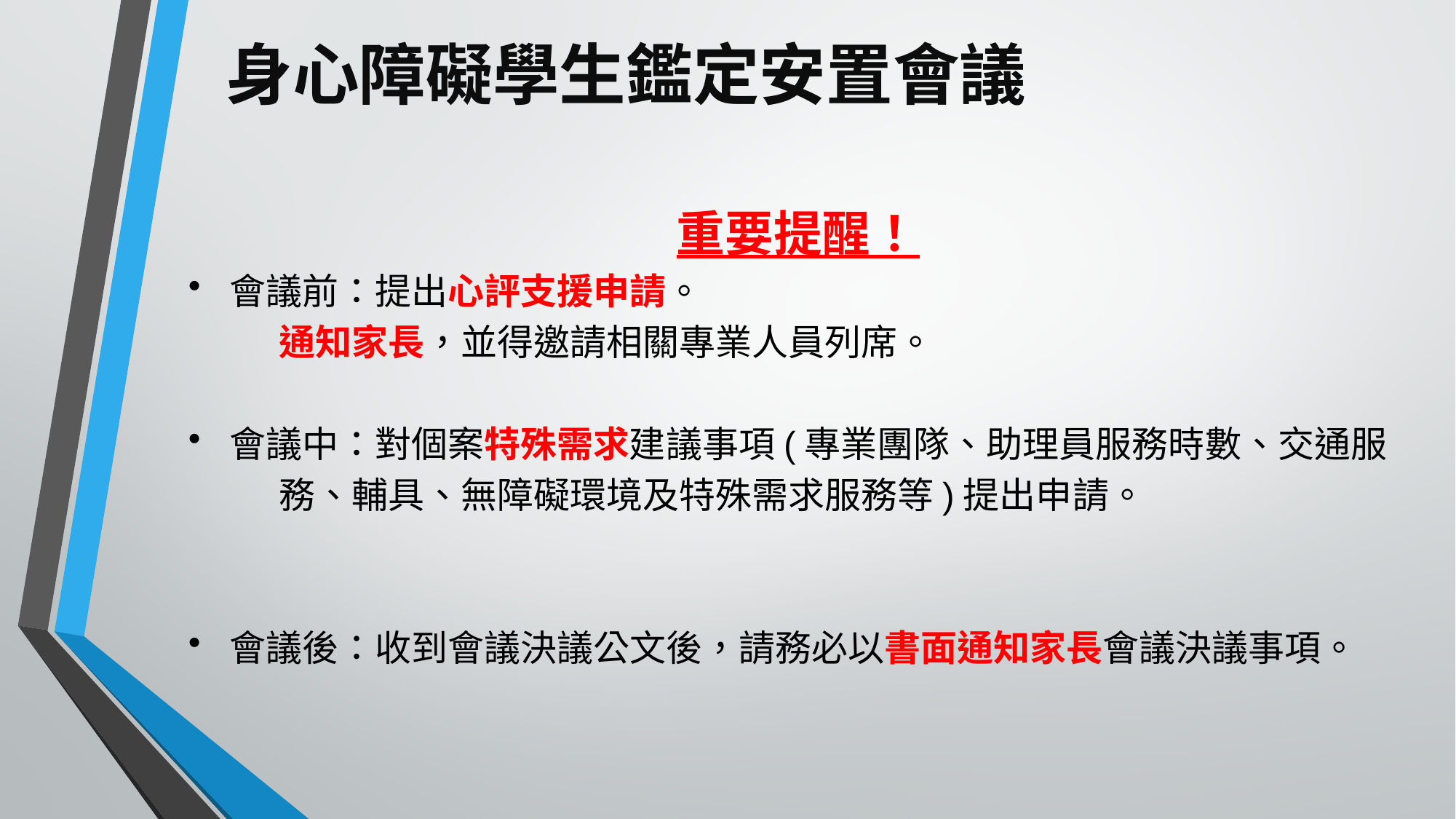

身心障礙學生鑑定安置會議
重要提醒！
會議前：提出心評支援申請。
          通知家長，並得邀請相關專業人員列席。

會議中：對個案特殊需求建議事項(專業團隊、助理員服務時數、交通服
          務、輔具、無障礙環境及特殊需求服務等)提出申請。

會議後：收到會議決議公文後，請務必以書面通知家長會議決議事項。